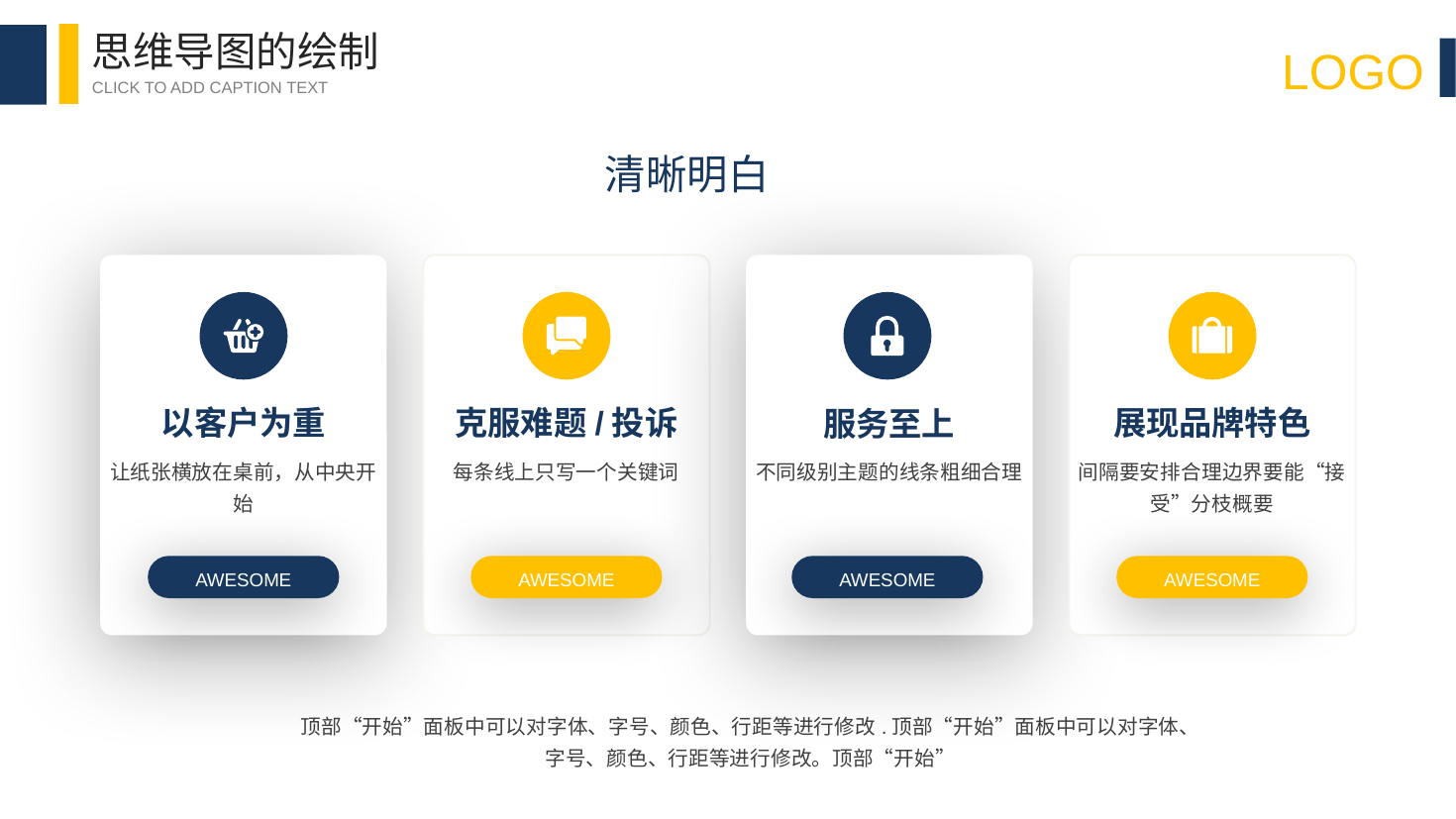

思维导图的绘制
LOGO

CLICK TO ADD CAPTION TEXT
清晰明白

以客户为重
让纸张横放在桌前，从中央开始

AWESOME

克服难题/投诉
每条线上只写一个关键词

AWESOME

服务至上
不同级别主题的线条粗细合理

AWESOME

展现品牌特色
间隔要安排合理边界要能“接受”分枝概要

AWESOME
顶部“开始”面板中可以对字体、字号、颜色、行距等进行修改.顶部“开始”面板中可以对字体、字号、颜色、行距等进行修改。顶部“开始”